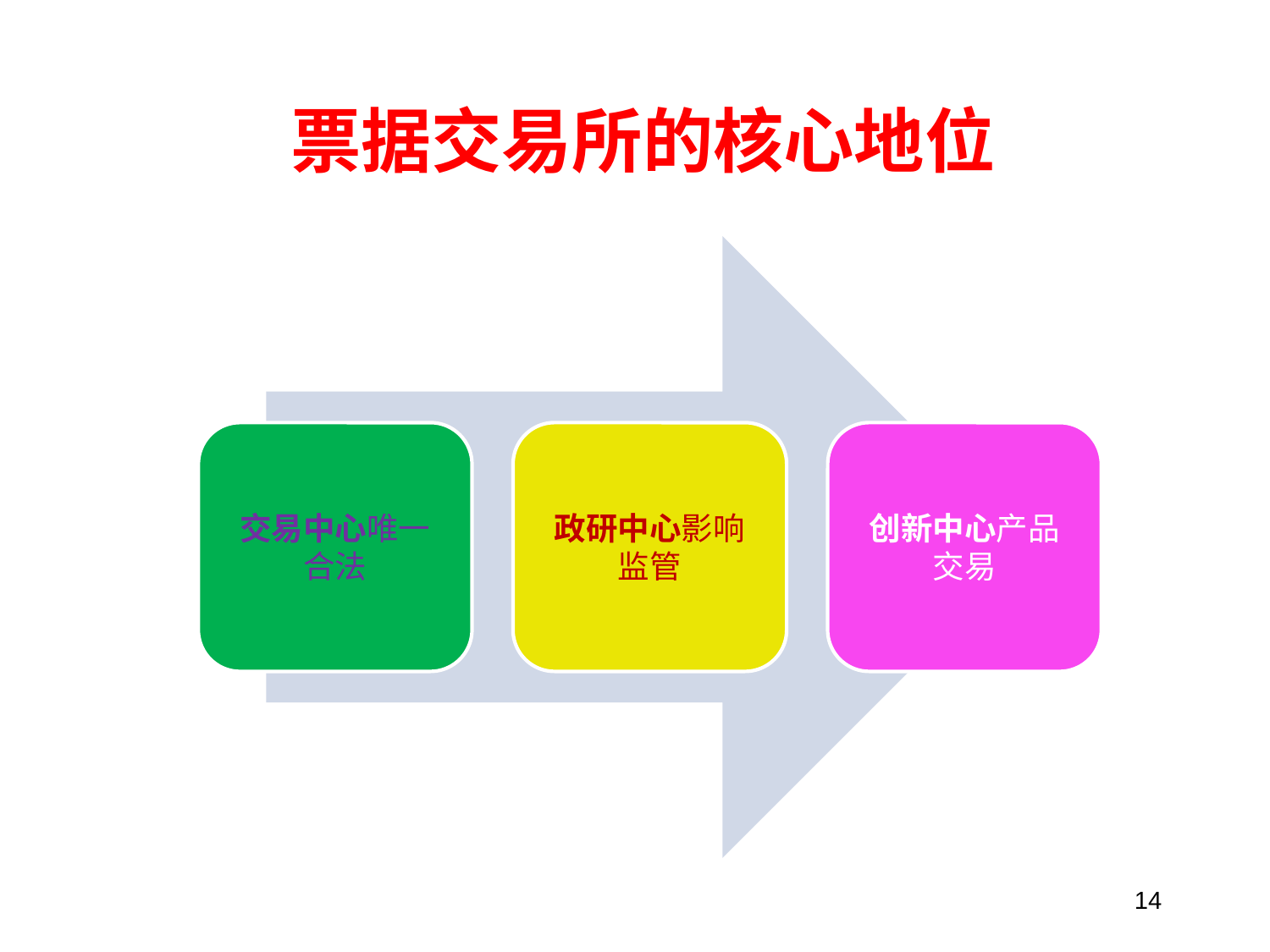

票据交易所的核心地位
交易中心唯一合法
政研中心影响监管
创新中心产品交易
14